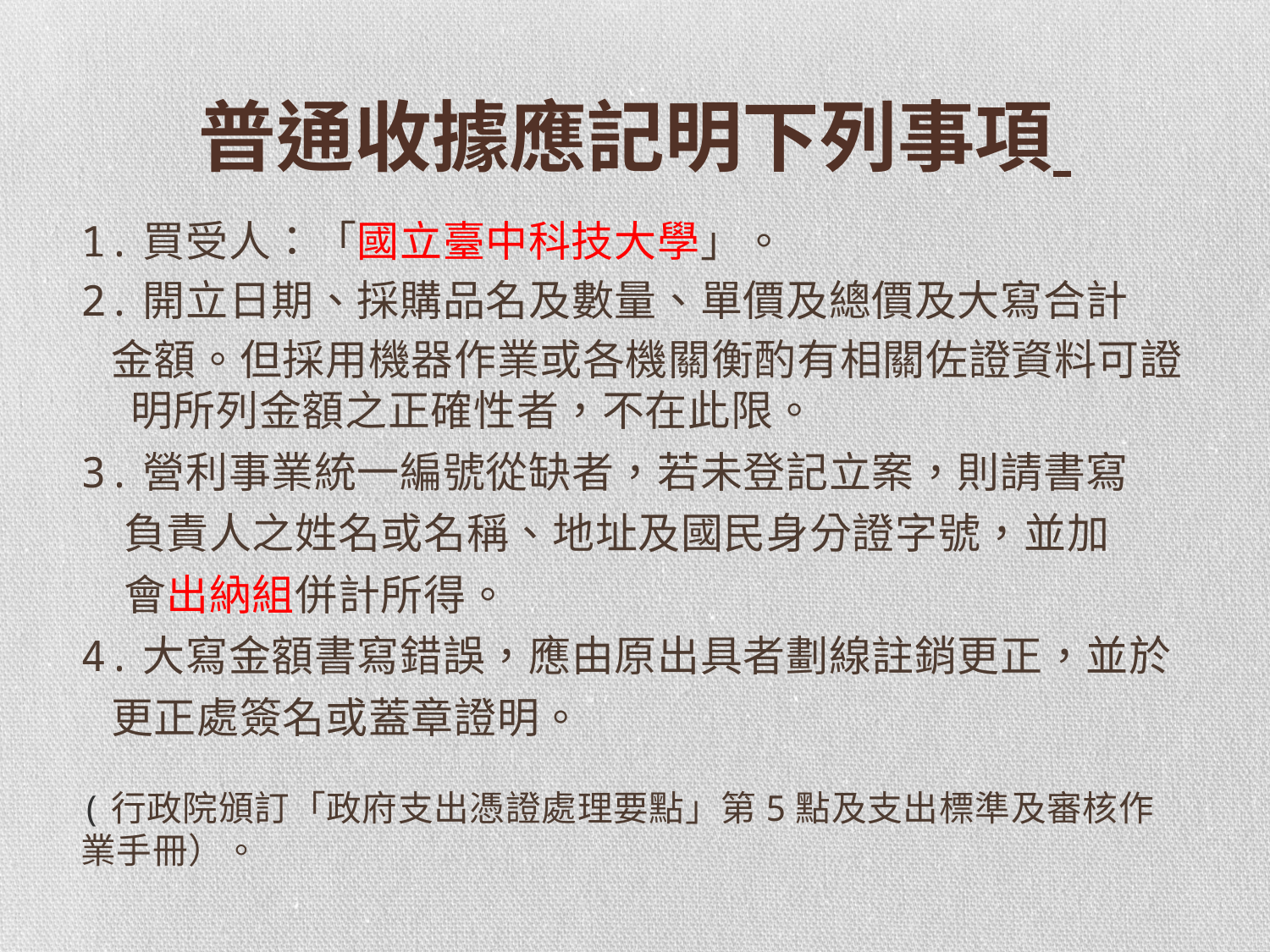

# 普通收據應記明下列事項
1.買受人：「國立臺中科技大學」。
2.開立日期、採購品名及數量、單價及總價及大寫合計
  金額。但採用機器作業或各機關衡酌有相關佐證資料可證明所列金額之正確性者，不在此限。
3.營利事業統一編號從缺者，若未登記立案，則請書寫
　負責人之姓名或名稱、地址及國民身分證字號，並加
　會出納組併計所得。
4.大寫金額書寫錯誤，應由原出具者劃線註銷更正，並於
  更正處簽名或蓋章證明。

(行政院頒訂「政府支出憑證處理要點」第5點及支出標準及審核作業手冊）。

13